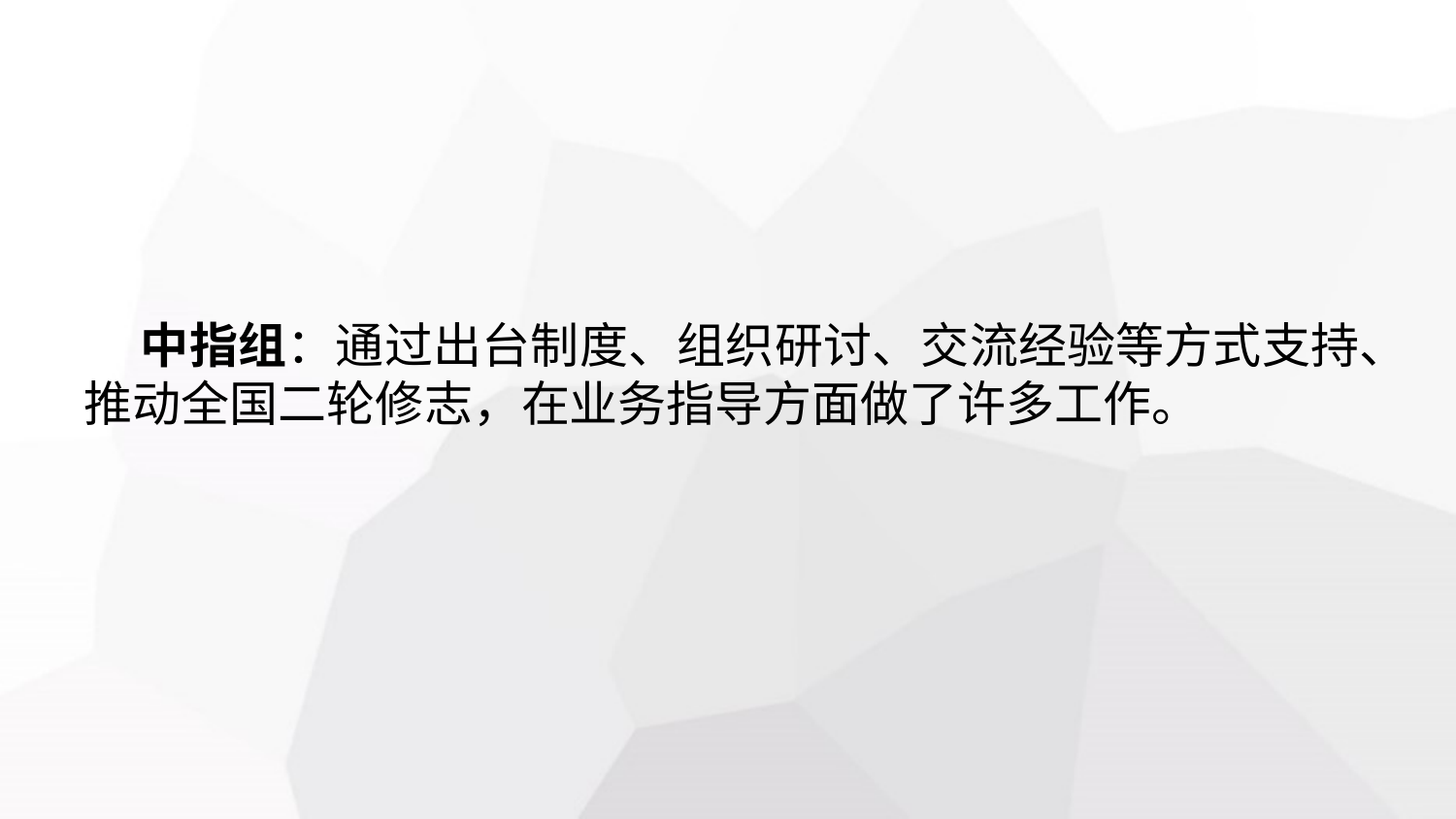

中指组：通过出台制度、组织研讨、交流经验等方式支持、推动全国二轮修志，在业务指导方面做了许多工作。